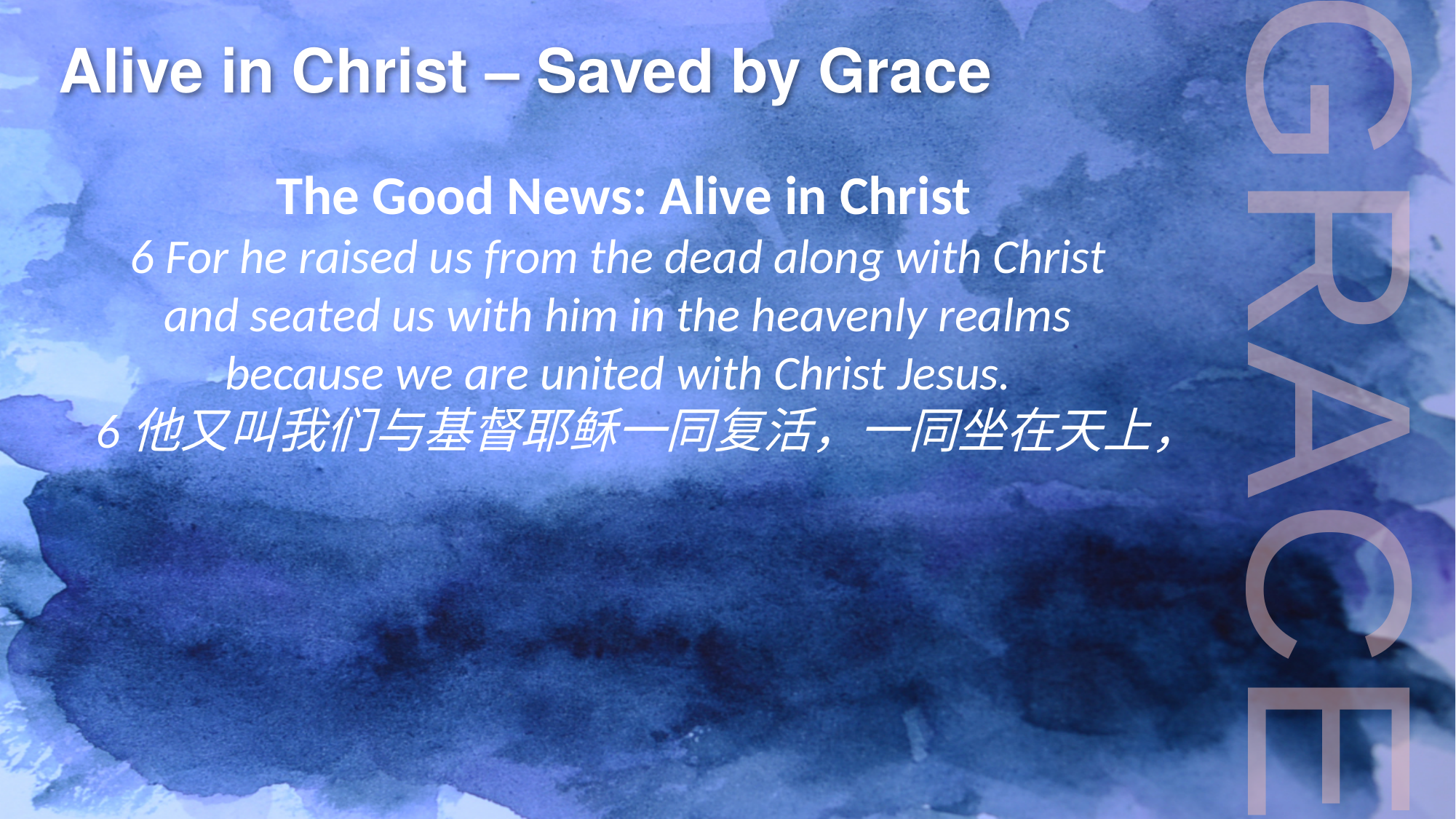

Alive in Christ – Saved by Grace
The Good News: Alive in Christ
6 For he raised us from the dead along with Christ
and seated us with him in the heavenly realms
because we are united with Christ Jesus.
6他又叫我们与基督耶稣一同复活，一同坐在天上，
GRACE